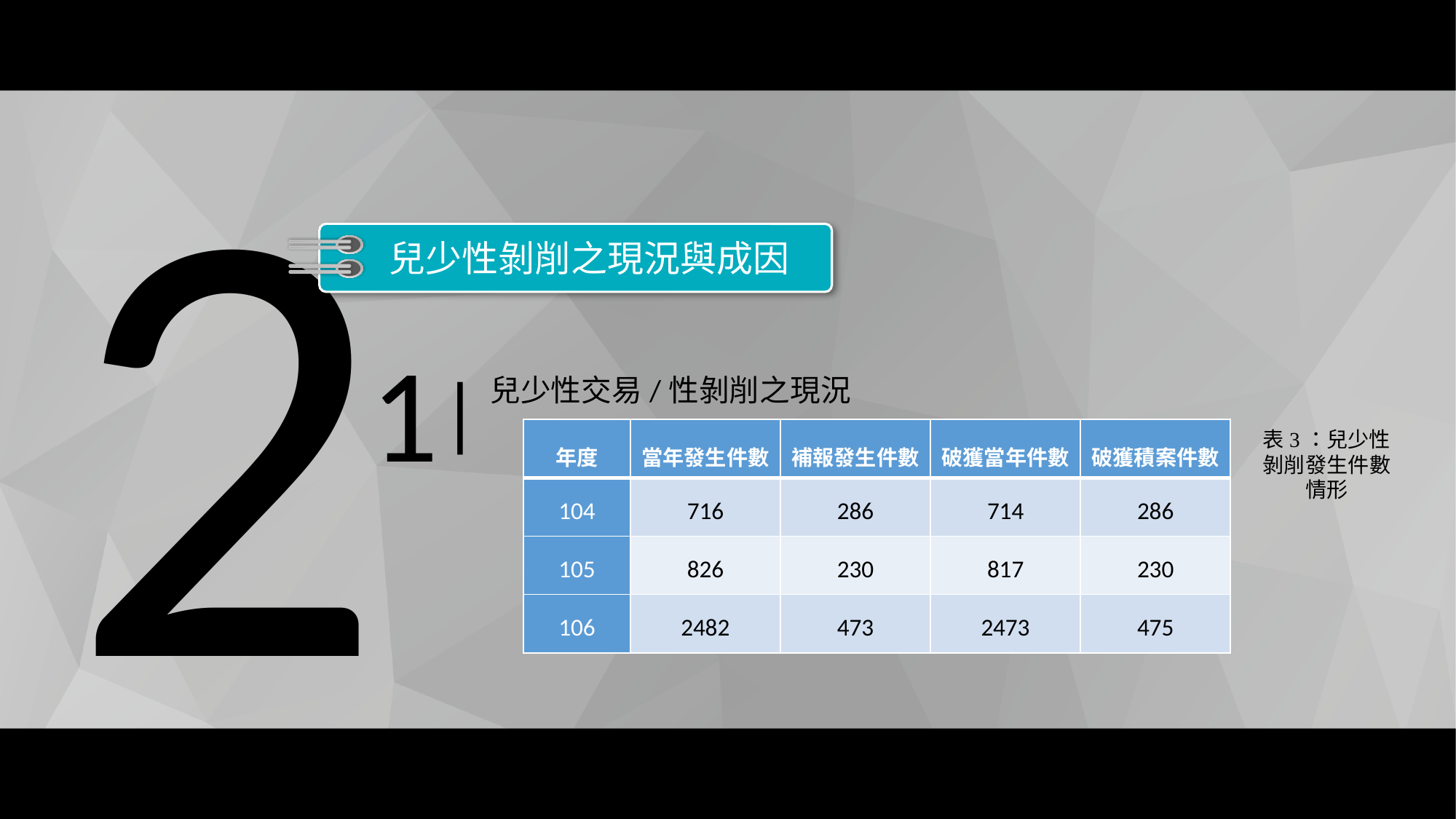

2

兒少性剝削之現況與成因
1
|
兒少性交易/性剝削之現況
| 年度 | 當年發生件數 | 補報發生件數 | 破獲當年件數 | 破獲積案件數 |
| --- | --- | --- | --- | --- |
| 104 | 716 | 286 | 714 | 286 |
| 105 | 826 | 230 | 817 | 230 |
| 106 | 2482 | 473 | 2473 | 475 |
表3：兒少性剝削發生件數情形